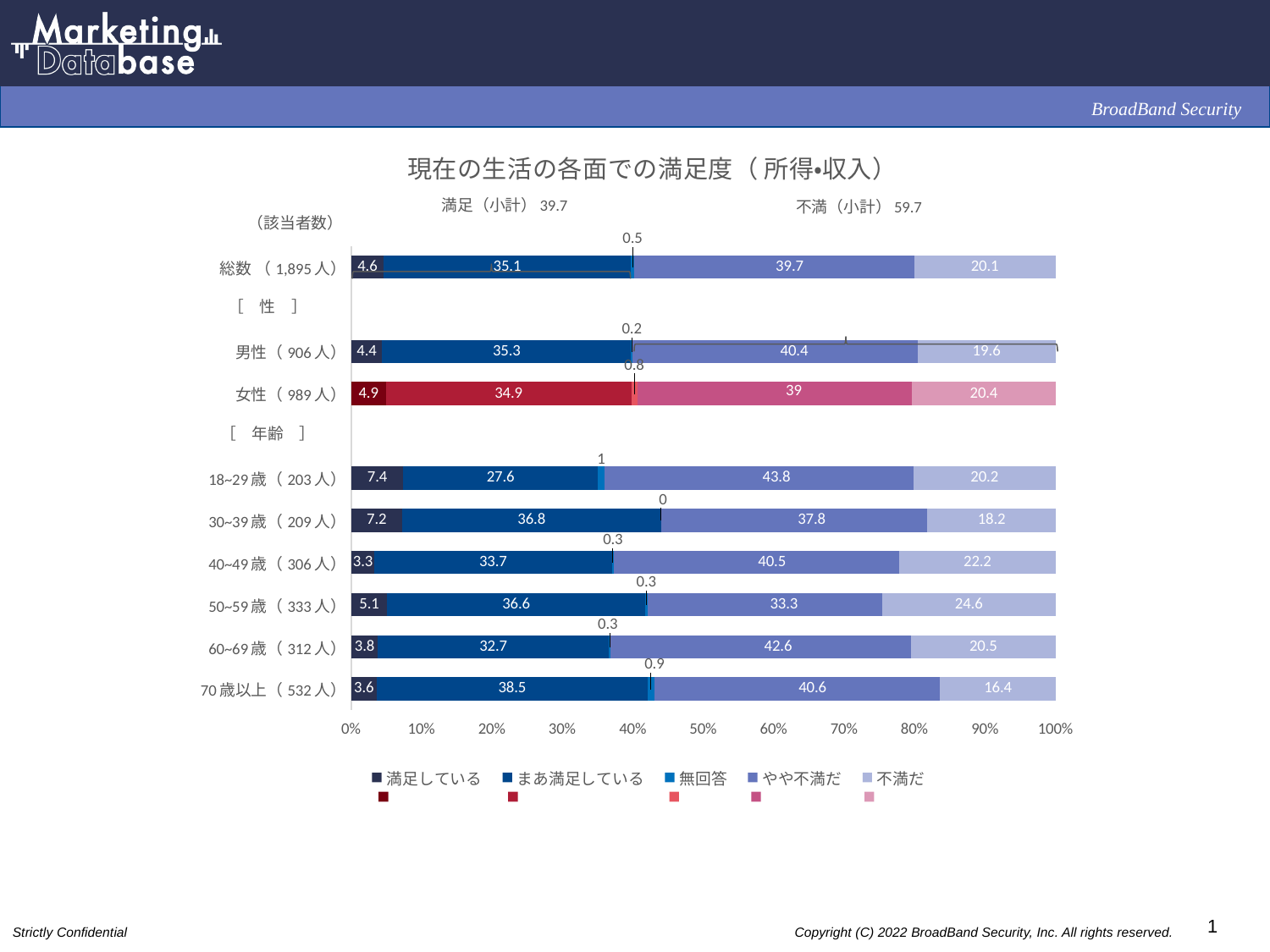

### Chart: 現在の生活の各面での満足度（ 所得・収入）

| Category | 満足している | まあ満足している | 無回答 | やや不満だ | 不満だ |
|---|---|---|---|---|---|
| 総数 （1,895人） | 4.6 | 35.1 | 0.5 | 39.7 | 20.1 |
|  | None | None | None | None | None |
| 男性（906人） | 4.4 | 35.3 | 0.2 | 40.4 | 19.6 |
| 女性（989人） | 4.9 | 34.9 | 0.8 | 39.0 | 20.4 |
|  | None | None | None | None | None |
| 18~29歳（203人） | 7.4 | 27.6 | 1.0 | 43.8 | 20.2 |
| 30~39歳（209人） | 7.2 | 36.8 | 0.0 | 37.8 | 18.2 |
| 40~49歳（306人） | 3.3 | 33.7 | 0.3 | 40.5 | 22.2 |
| 50~59歳（333人） | 5.1 | 36.6 | 0.3 | 33.3 | 24.6 |
| 60~69歳（312人） | 3.8 | 32.7 | 0.3 | 42.6 | 20.5 |
| 70歳以上（532人） | 3.6 | 38.5 | 0.9 | 40.6 | 16.4 |